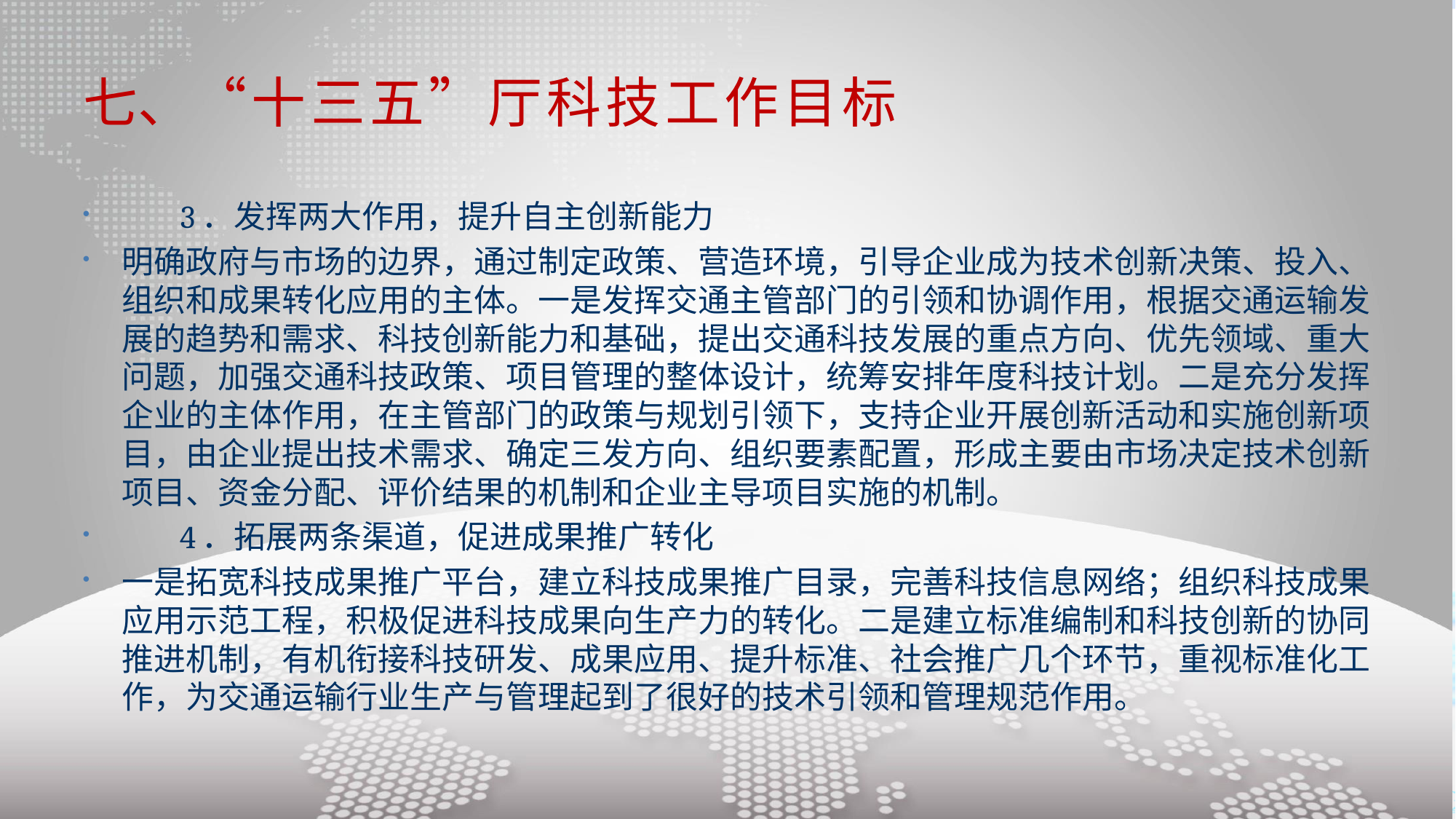

# 七、“十三五”厅科技工作目标
        3．发挥两大作用，提升自主创新能力
明确政府与市场的边界，通过制定政策、营造环境，引导企业成为技术创新决策、投入、组织和成果转化应用的主体。一是发挥交通主管部门的引领和协调作用，根据交通运输发展的趋势和需求、科技创新能力和基础，提出交通科技发展的重点方向、优先领域、重大问题，加强交通科技政策、项目管理的整体设计，统筹安排年度科技计划。二是充分发挥企业的主体作用，在主管部门的政策与规划引领下，支持企业开展创新活动和实施创新项目，由企业提出技术需求、确定三发方向、组织要素配置，形成主要由市场决定技术创新项目、资金分配、评价结果的机制和企业主导项目实施的机制。
        4．拓展两条渠道，促进成果推广转化
一是拓宽科技成果推广平台，建立科技成果推广目录，完善科技信息网络；组织科技成果应用示范工程，积极促进科技成果向生产力的转化。二是建立标准编制和科技创新的协同推进机制，有机衔接科技研发、成果应用、提升标准、社会推广几个环节，重视标准化工作，为交通运输行业生产与管理起到了很好的技术引领和管理规范作用。